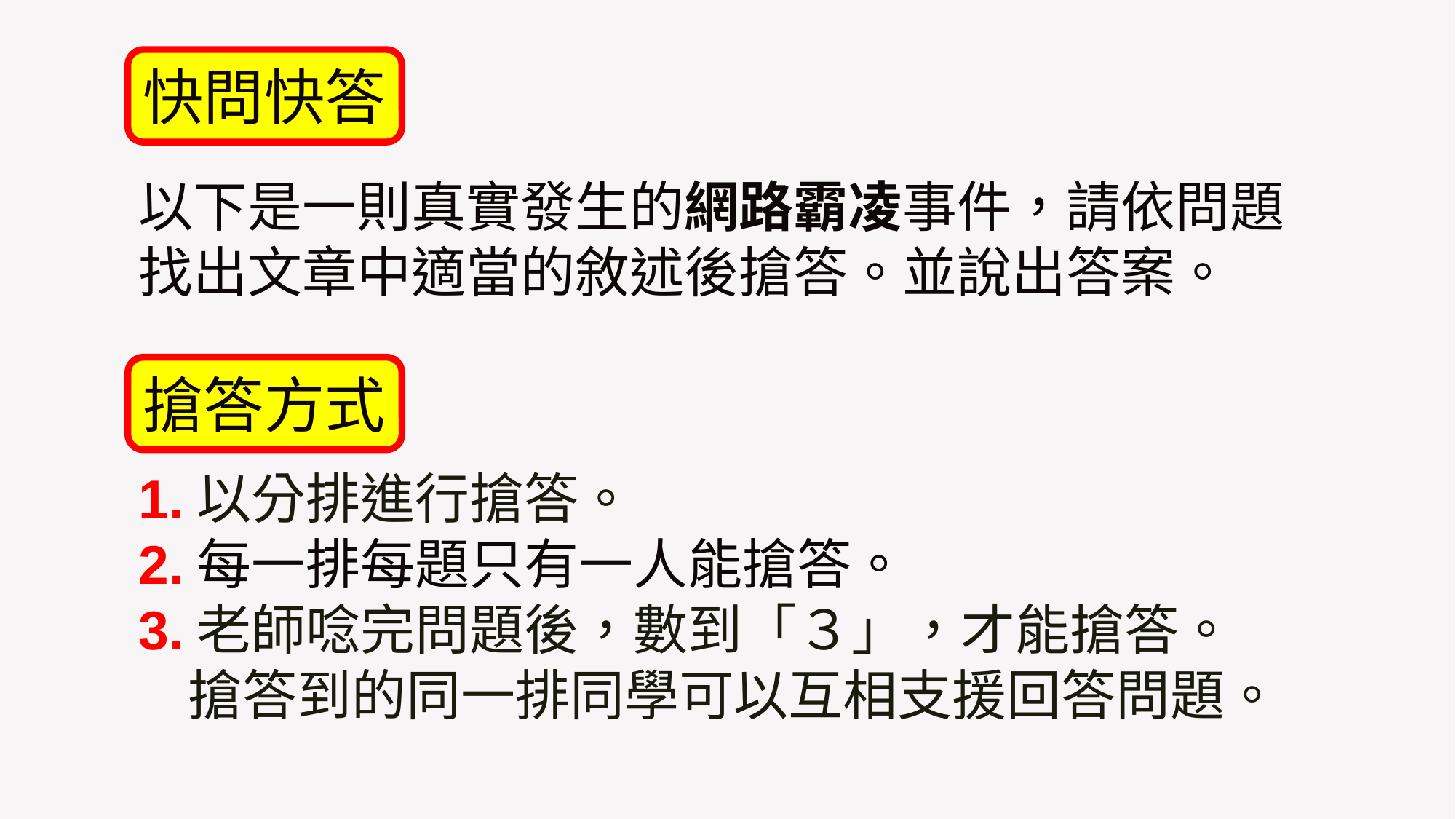

快問快答
# 以下是一則真實發生的網路霸凌事件，請依問題找出文章中適當的敘述後搶答。並說出答案。
搶答方式
1.以分排進行搶答。
2.每一排每題只有一人能搶答。
3.老師唸完問題後，數到「３」，才能搶答。
   搶答到的同一排同學可以互相支援回答問題。